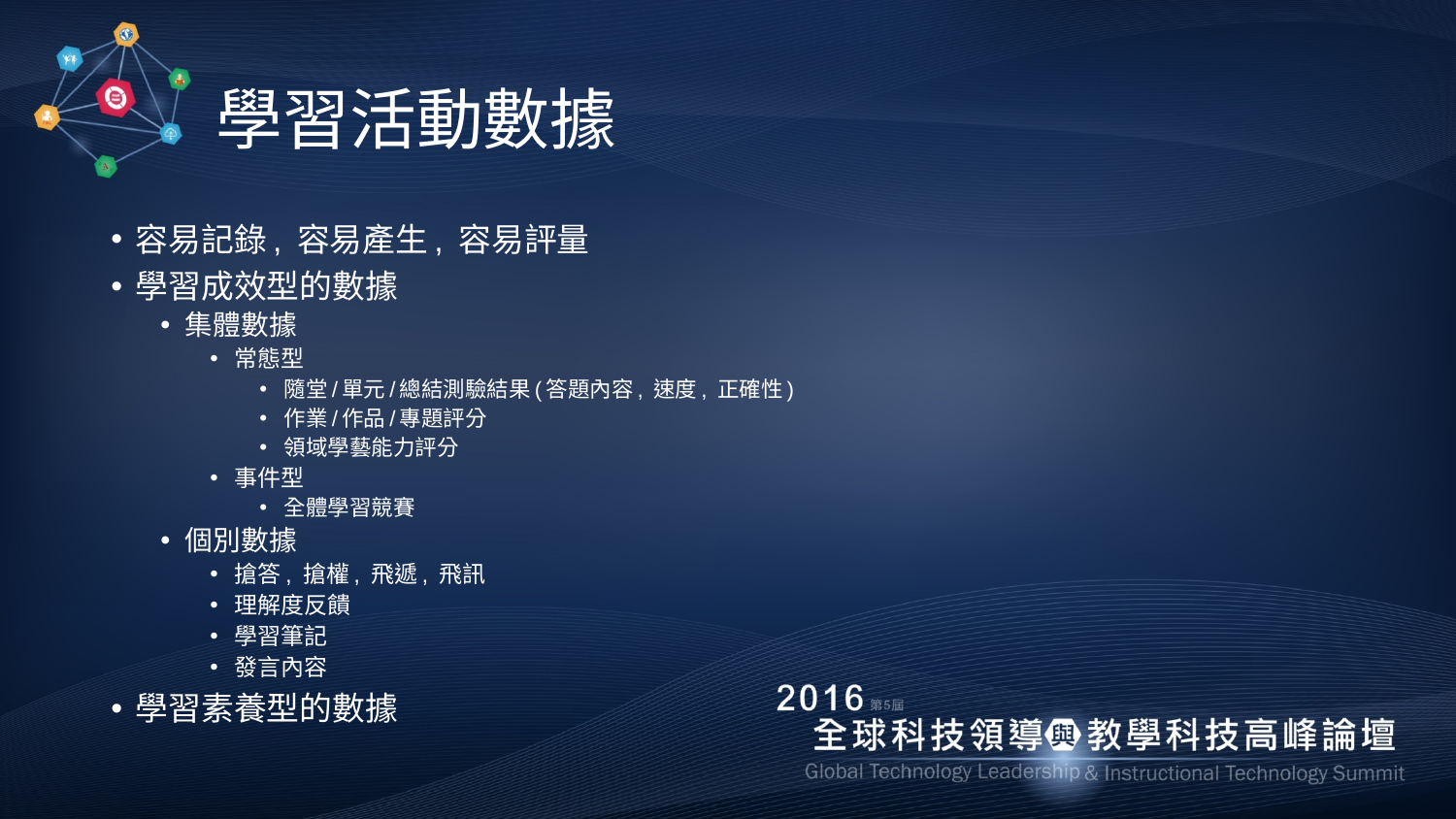

# 學習活動數據
容易記錄, 容易產生, 容易評量
學習成效型的數據
集體數據
常態型
隨堂/單元/總結測驗結果(答題內容, 速度, 正確性)
作業/作品/專題評分
領域學藝能力評分
事件型
全體學習競賽
個別數據
搶答, 搶權, 飛遞, 飛訊
理解度反饋
學習筆記
發言內容
學習素養型的數據